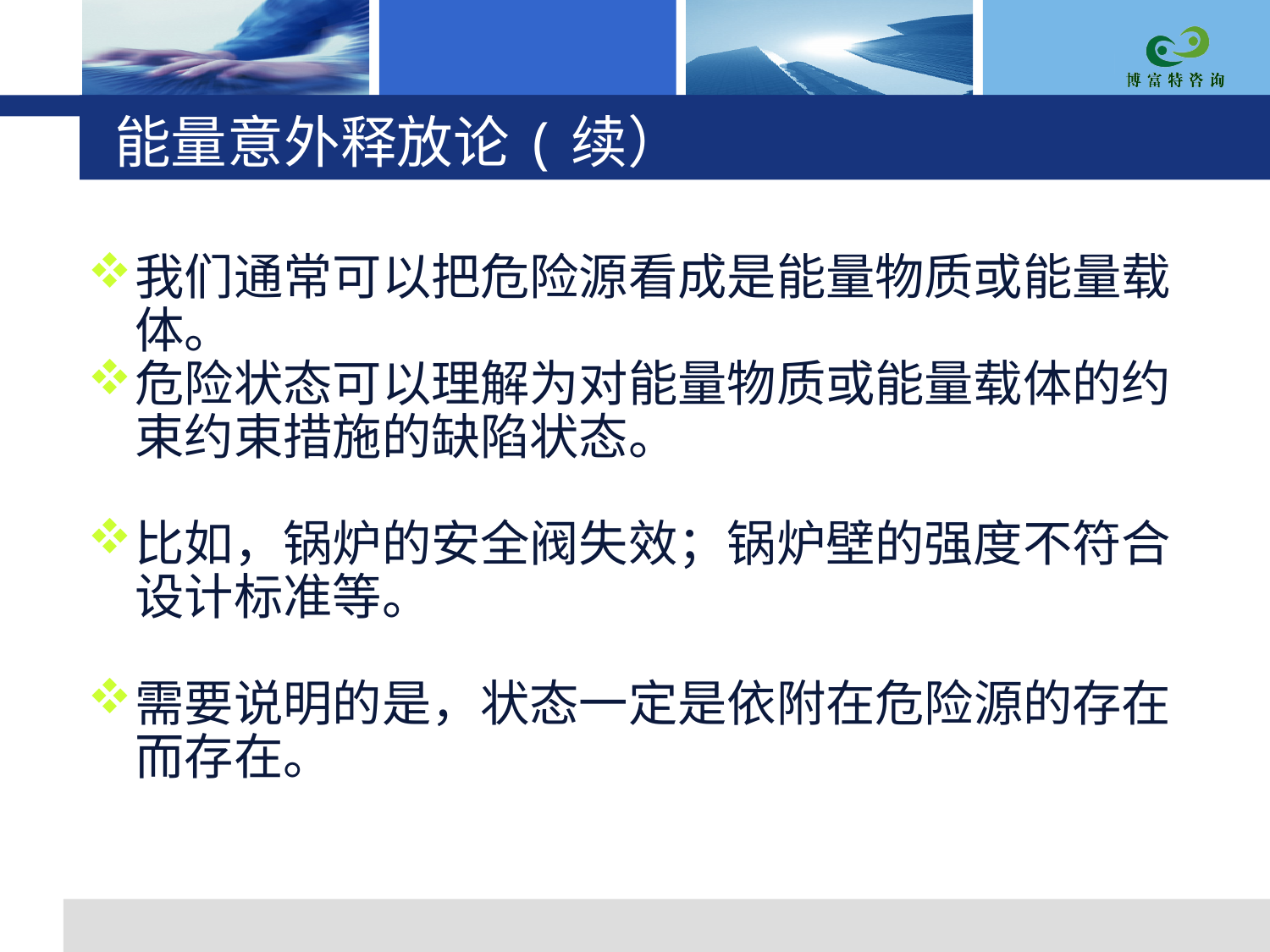

# 能量意外释放论(续）
我们通常可以把危险源看成是能量物质或能量载体。
危险状态可以理解为对能量物质或能量载体的约束约束措施的缺陷状态。

比如，锅炉的安全阀失效；锅炉壁的强度不符合设计标准等。

需要说明的是，状态一定是依附在危险源的存在而存在。